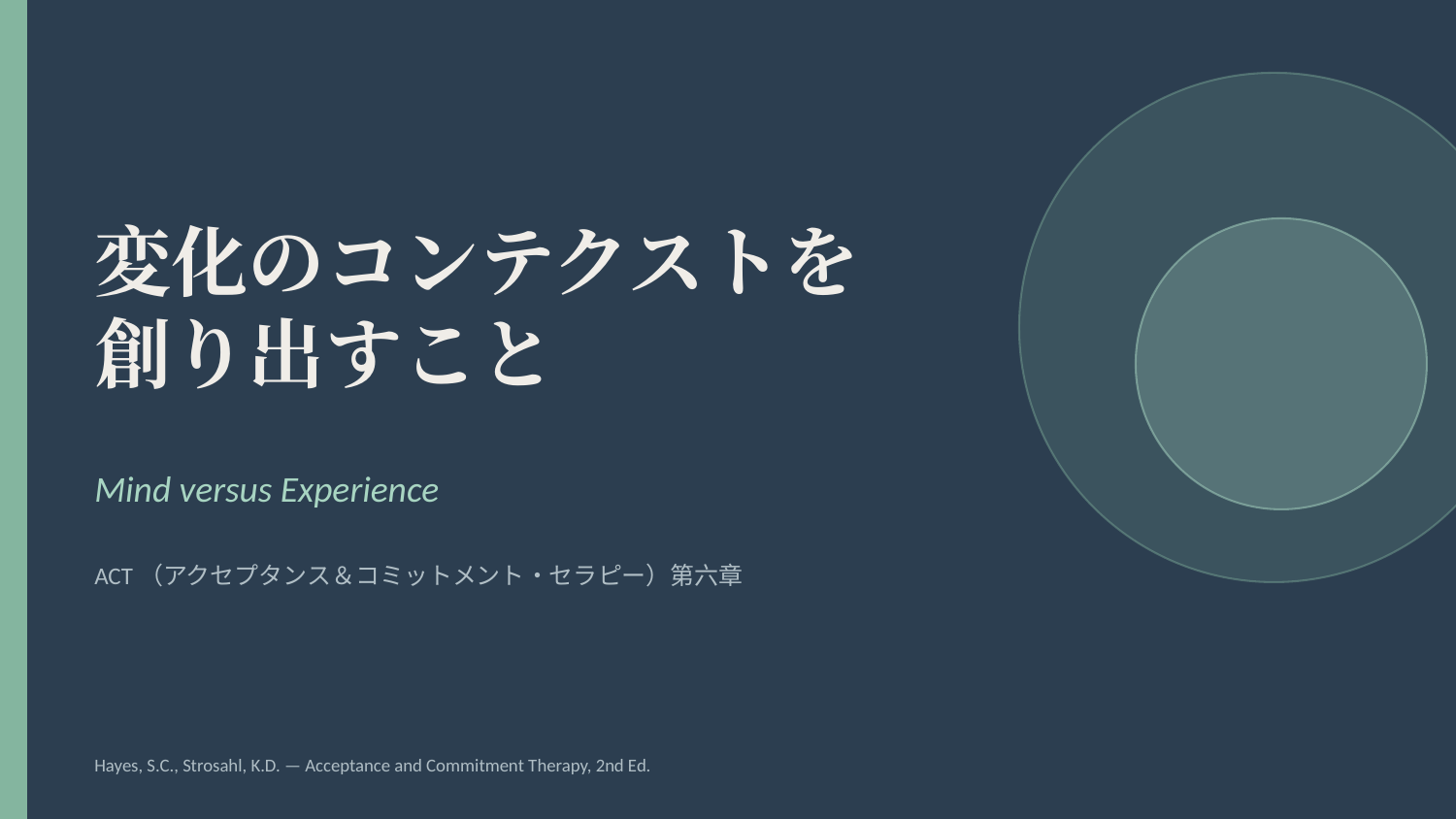

変化のコンテクストを
創り出すこと

Mind versus Experience
ACT（アクセプタンス＆コミットメント・セラピー）第六章
Hayes, S.C., Strosahl, K.D. — Acceptance and Commitment Therapy, 2nd Ed.